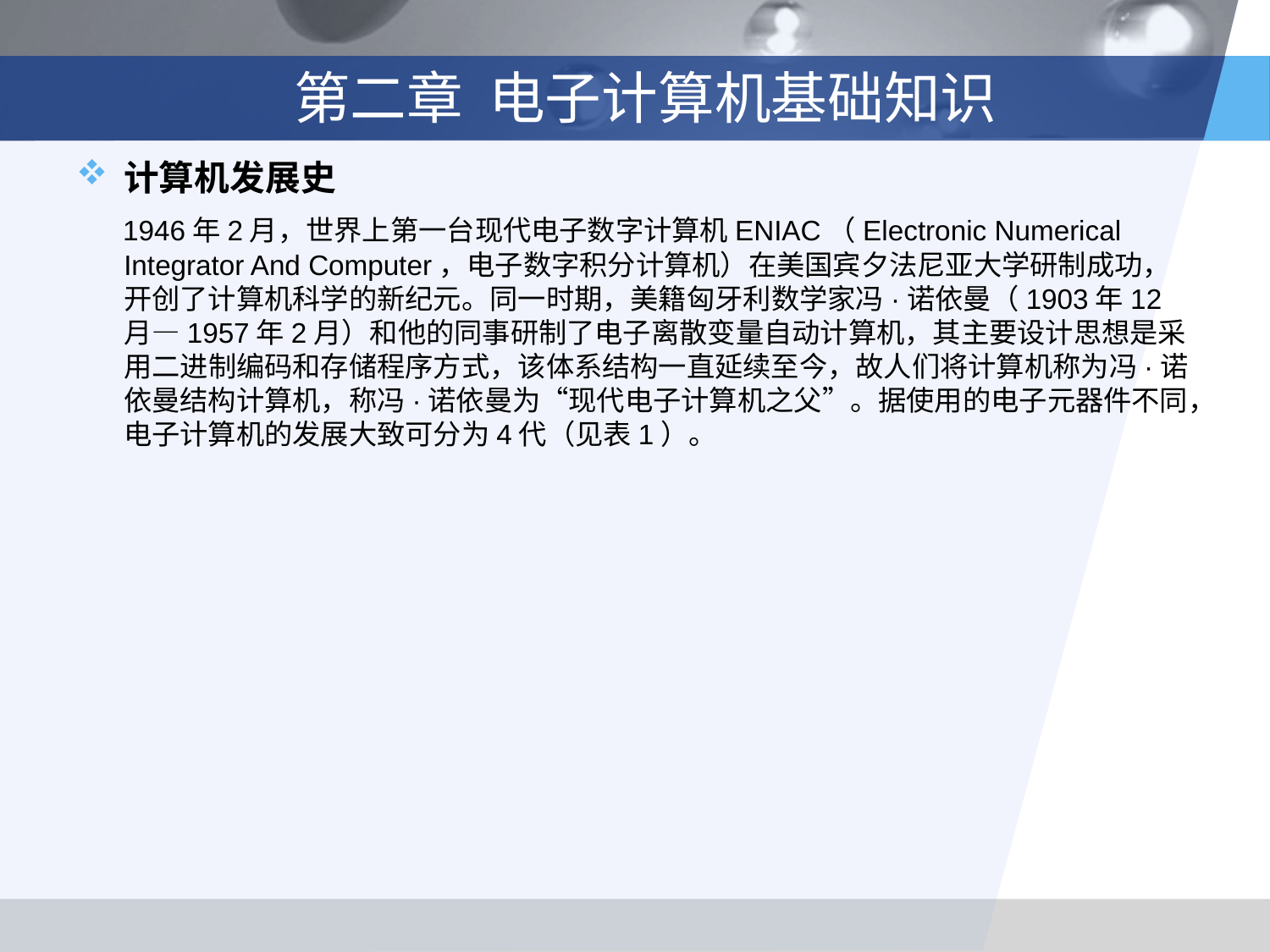

# 第二章  电子计算机基础知识
计算机发展史
     1946年2月，世界上第一台现代电子数字计算机ENIAC（Electronic Numerical Integrator And Computer，电子数字积分计算机）在美国宾夕法尼亚大学研制成功，开创了计算机科学的新纪元。同一时期，美籍匈牙利数学家冯·诺依曼（1903年12月—1957年2月）和他的同事研制了电子离散变量自动计算机，其主要设计思想是采用二进制编码和存储程序方式，该体系结构一直延续至今，故人们将计算机称为冯·诺依曼结构计算机，称冯·诺依曼为“现代电子计算机之父”。据使用的电子元器件不同，电子计算机的发展大致可分为4代（见表1）。